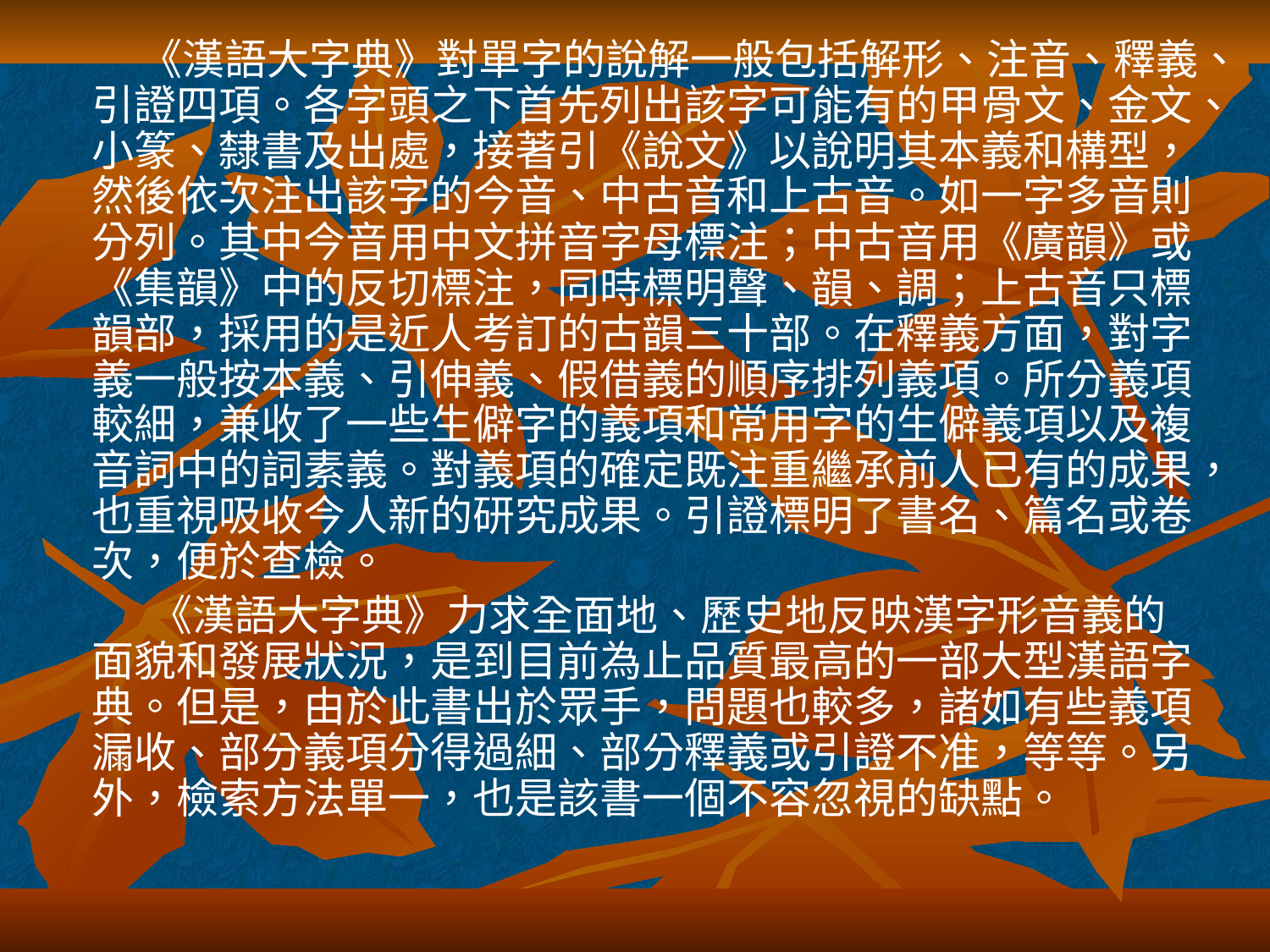

《漢語大字典》對單字的說解一般包括解形、注音、釋義、引證四項。各字頭之下首先列出該字可能有的甲骨文、金文、小篆、隸書及出處，接著引《說文》以說明其本義和構型，然後依次注出該字的今音、中古音和上古音。如一字多音則分列。其中今音用中文拼音字母標注；中古音用《廣韻》或《集韻》中的反切標注，同時標明聲、韻、調；上古音只標韻部，採用的是近人考訂的古韻三十部。在釋義方面，對字義一般按本義、引伸義、假借義的順序排列義項。所分義項較細，兼收了一些生僻字的義項和常用字的生僻義項以及複音詞中的詞素義。對義項的確定既注重繼承前人已有的成果，也重視吸收今人新的研究成果。引證標明了書名、篇名或卷次，便於查檢。
          《漢語大字典》力求全面地、歷史地反映漢字形音義的面貌和發展狀況，是到目前為止品質最高的一部大型漢語字典。但是，由於此書出於眾手，問題也較多，諸如有些義項漏收、部分義項分得過細、部分釋義或引證不准，等等。另外，檢索方法單一，也是該書一個不容忽視的缺點。